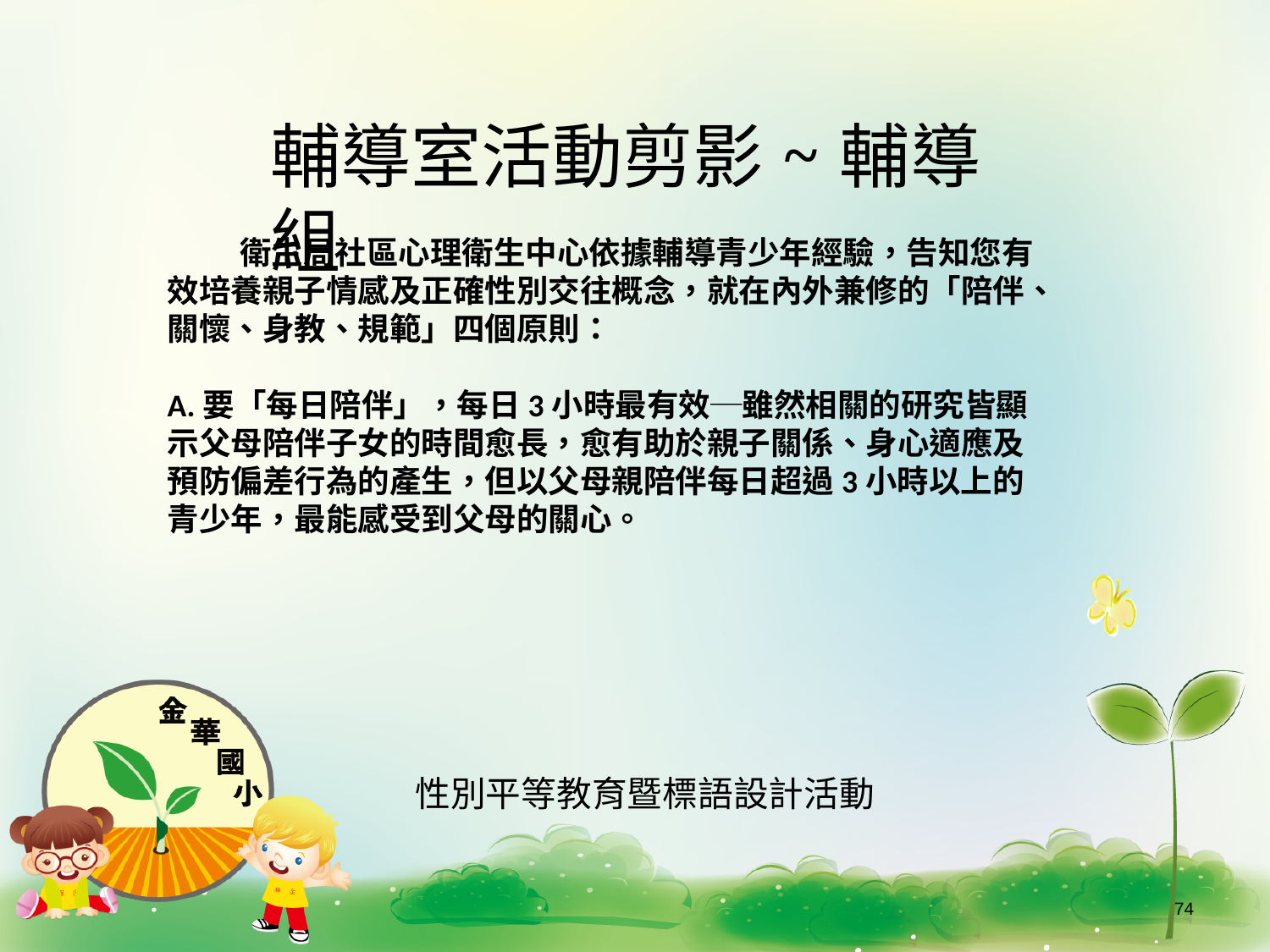

輔導室活動剪影~輔導組
         衛生局社區心理衛生中心依據輔導青少年經驗，告知您有效培養親子情感及正確性別交往概念，就在內外兼修的「陪伴、關懷、身教、規範」四個原則：

A.要「每日陪伴」，每日3小時最有效─雖然相關的研究皆顯示父母陪伴子女的時間愈長，愈有助於親子關係、身心適應及預防偏差行為的產生，但以父母親陪伴每日超過3小時以上的青少年，最能感受到父母的關心。
性別平等教育暨標語設計活動
74